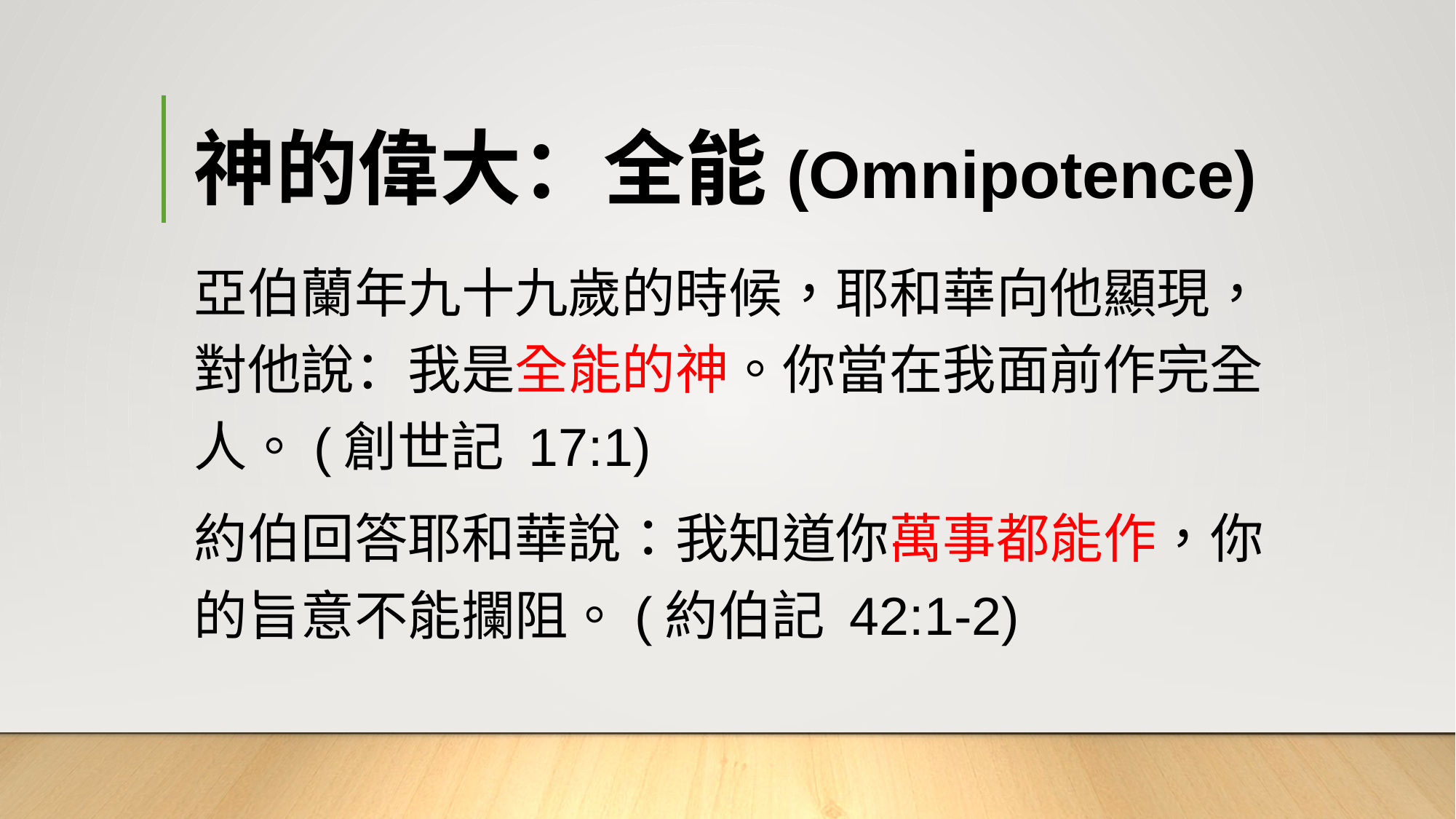

# 神的偉大：全能(Omnipotence)
亞伯蘭年九十九歲的時候，耶和華向他顯現，對他說：我是全能的神。你當在我面前作完全人。(創世記 17:1)
約伯回答耶和華說：我知道你萬事都能作，你的旨意不能攔阻。(約伯記 42:1-2)